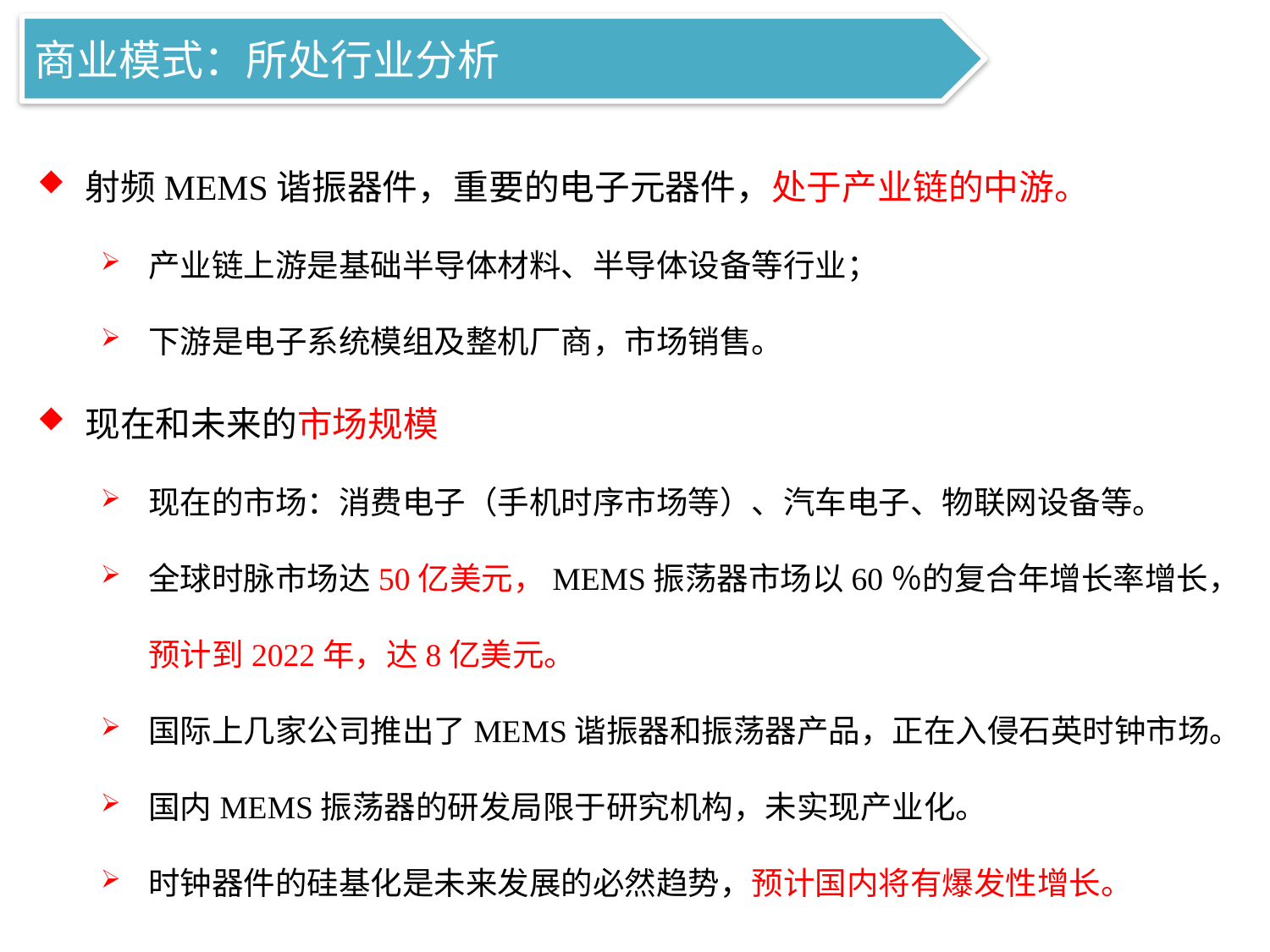

商业模式：所处行业分析
射频MEMS谐振器件，重要的电子元器件，处于产业链的中游。
产业链上游是基础半导体材料、半导体设备等行业；
下游是电子系统模组及整机厂商，市场销售。
现在和未来的市场规模
现在的市场：消费电子（手机时序市场等）、汽车电子、物联网设备等。
全球时脉市场达50亿美元，MEMS振荡器市场以60％的复合年增长率增长，预计到2022年，达8亿美元。
国际上几家公司推出了MEMS谐振器和振荡器产品，正在入侵石英时钟市场。
国内MEMS振荡器的研发局限于研究机构，未实现产业化。
时钟器件的硅基化是未来发展的必然趋势，预计国内将有爆发性增长。